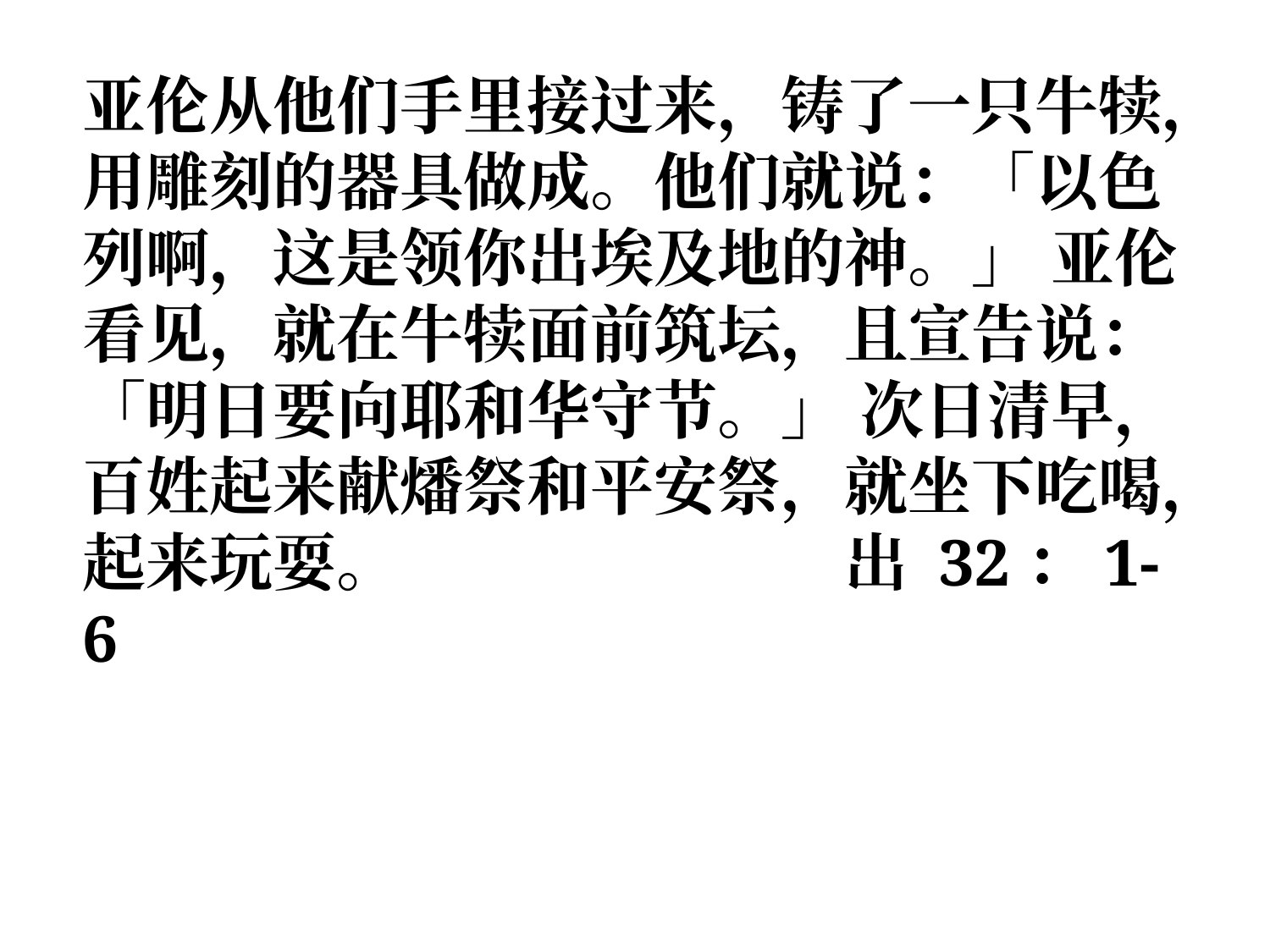

亚伦从他们手里接过来，铸了一只牛犊，用雕刻的器具做成。他们就说：「以色列啊，这是领你出埃及地的神。」 亚伦看见，就在牛犊面前筑坛，且宣告说：「明日要向耶和华守节。」 次日清早，百姓起来献燔祭和平安祭，就坐下吃喝，起来玩耍。 				出 32：1-6